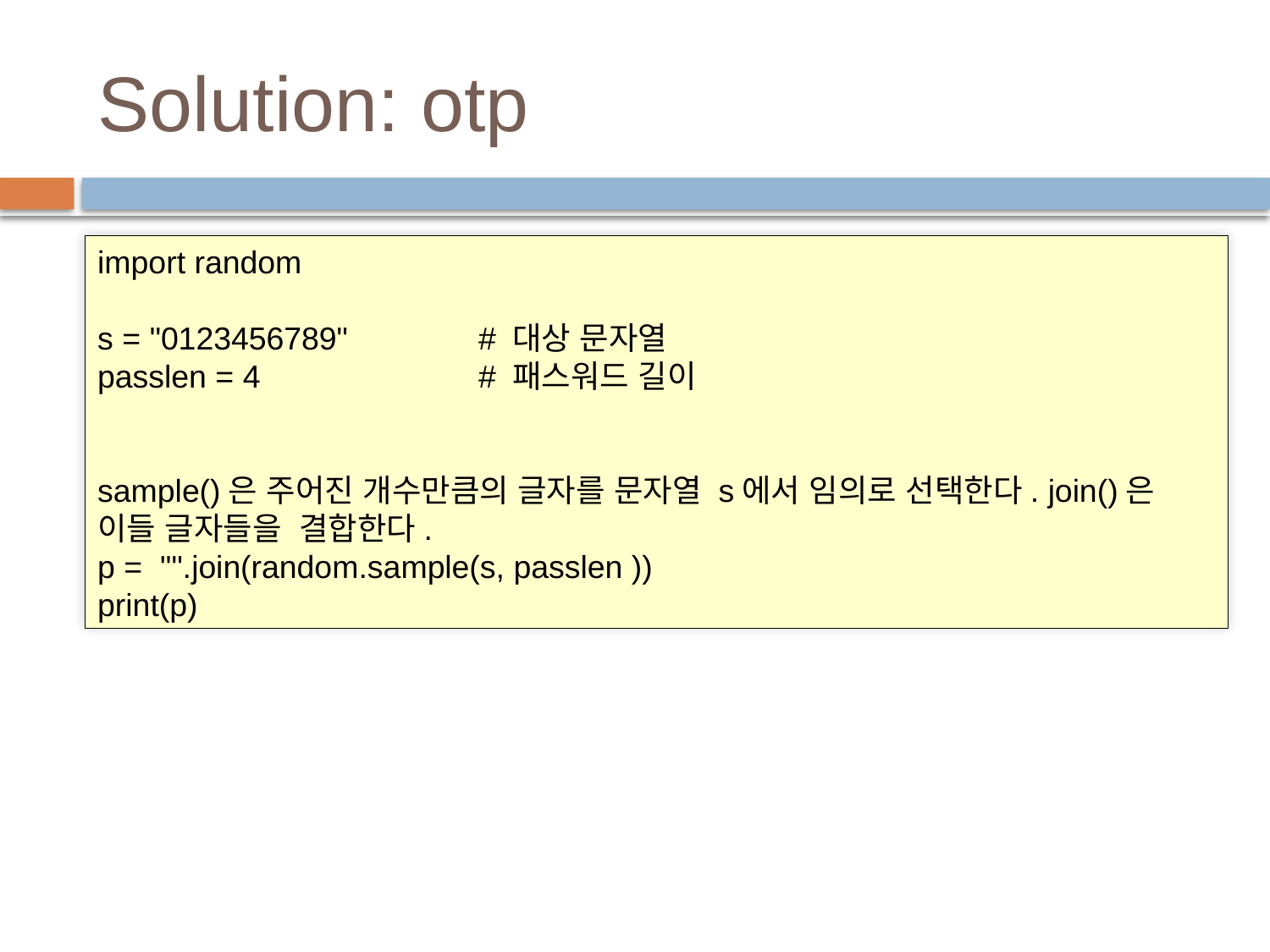

# Solution: otp
import random

s = "0123456789"		# 대상 문자열
passlen = 4		# 패스워드 길이

sample()은 주어진 개수만큼의 글자를 문자열 s에서 임의로 선택한다. join()은 이들 글자들을  결합한다.
p =  "".join(random.sample(s, passlen ))
print(p)